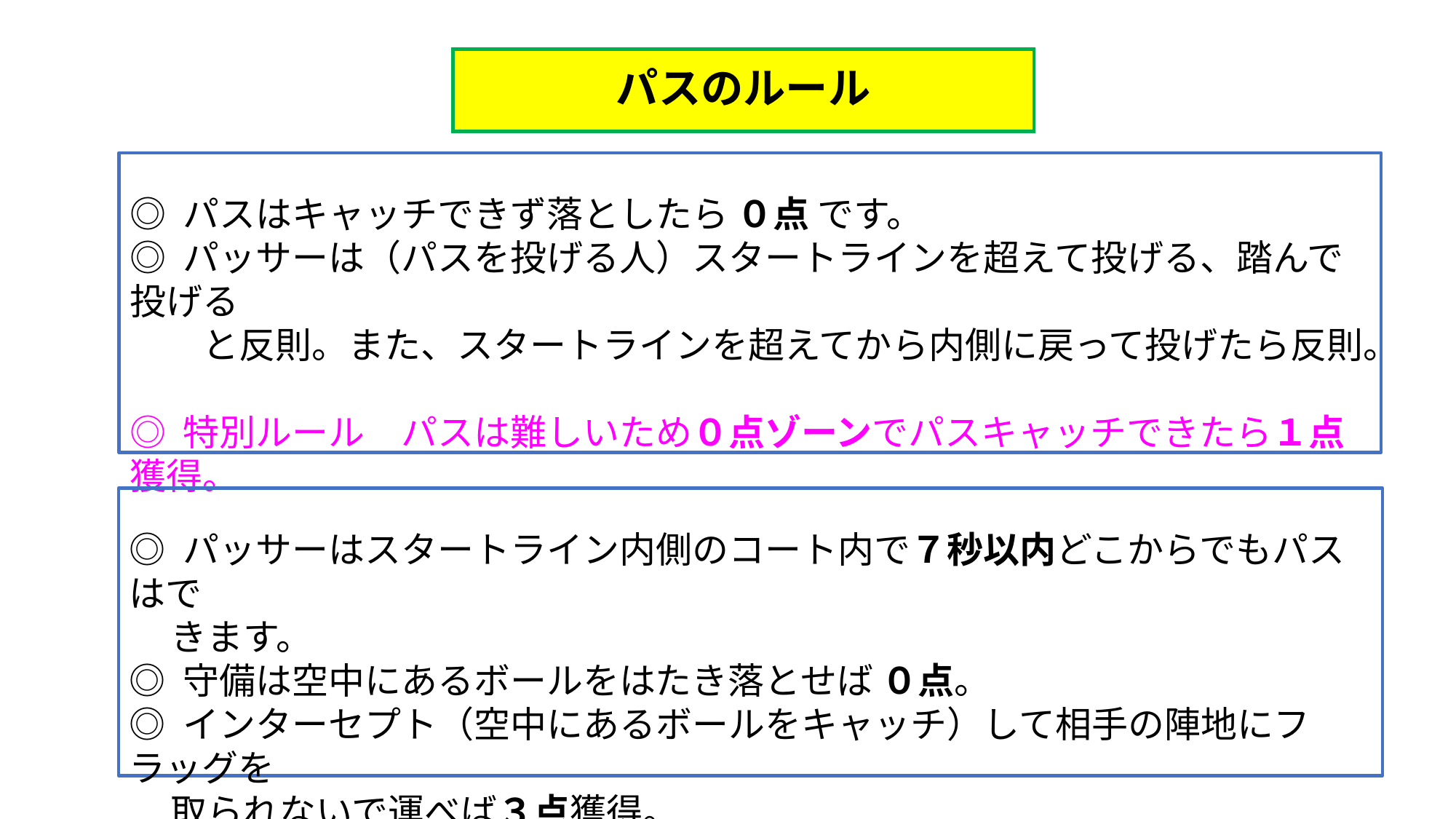

# パスのルール

◎ パスはキャッチできず落としたら ０点 です。
◎ パッサーは（パスを投げる人）スタートラインを超えて投げる、踏んで投げる
　　と反則。また、スタートラインを超えてから内側に戻って投げたら反則。

◎ 特別ルール　パスは難しいため０点ゾーンでパスキャッチできたら１点獲得。

◎ パッサーはスタートライン内側のコート内で７秒以内どこからでもパスはで
    きます。
◎ 守備は空中にあるボールをはたき落とせば ０点。
◎ インターセプト（空中にあるボールをキャッチ）して相手の陣地にフラッグを
    取られないで運べば３点獲得。